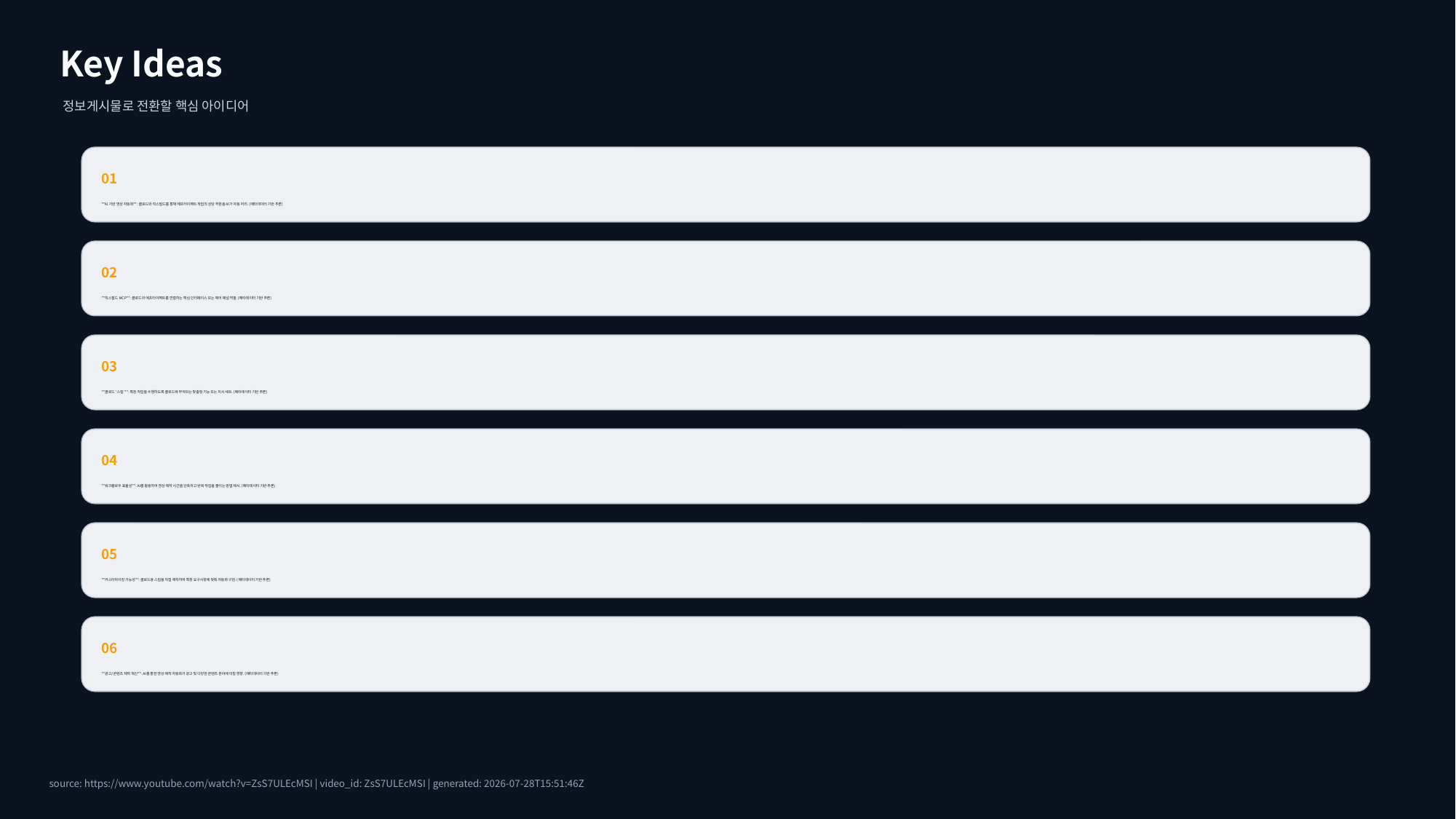

Key Ideas
정보게시물로 전환할 핵심 아이디어

01
**AI 기반 영상 자동화**: 클로드와 힉스필드를 통해 에프터이펙트 작업의 상당 부분을 AI가 자동 처리. (메타데이터 기반 추론)

02
**힉스필드 MCP**: 클로드와 에프터이펙트를 연결하는 핵심 인터페이스 또는 제어 패널 역할. (메타데이터 기반 추론)

03
**클로드 '스킬'**: 특정 작업을 수행하도록 클로드에 부여되는 맞춤형 기능 또는 지시 세트. (메타데이터 기반 추론)

04
**워크플로우 효율성**: AI를 활용하여 영상 제작 시간을 단축하고 반복 작업을 줄이는 방법 제시. (메타데이터 기반 추론)

05
**커스터마이징 가능성**: 클로드용 스킬을 직접 제작하여 특정 요구사항에 맞춰 자동화 구현. (메타데이터 기반 추론)

06
**광고/콘텐츠 제작 혁신**: AI를 통한 영상 제작 자동화가 광고 및 다양한 콘텐츠 분야에 미칠 영향. (메타데이터 기반 추론)
source: https://www.youtube.com/watch?v=ZsS7ULEcMSI | video_id: ZsS7ULEcMSI | generated: 2026-07-28T15:51:46Z